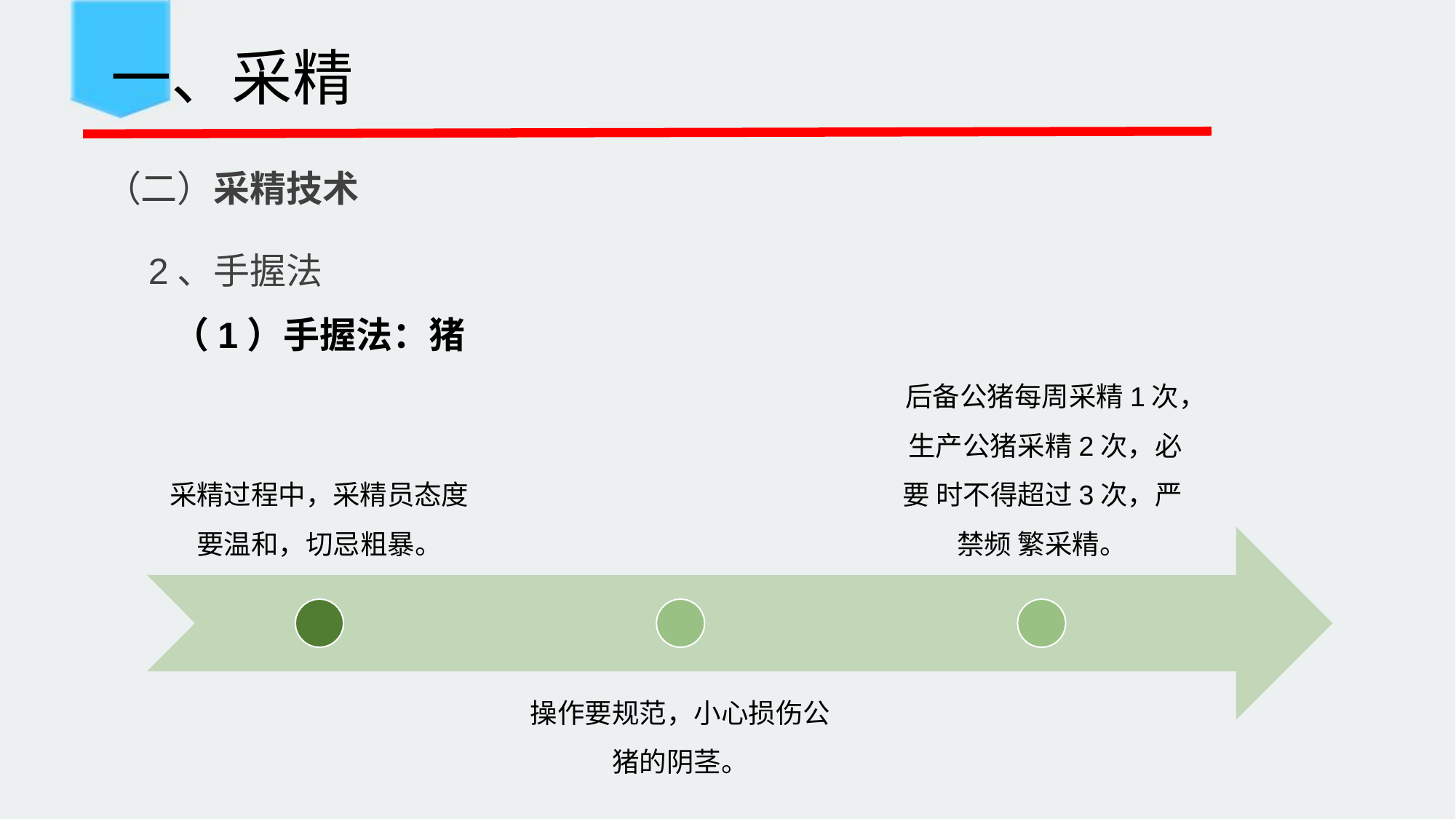

一、采精
  （二）采精技术

2、手握法
（1）手握法：猪
后备公猪每周采精1次， 生产公猪采精2次，必要 时不得超过3次，严禁频 繁采精。
采精过程中，采精员态度
要温和，切忌粗暴。

操作要规范，小心损伤公 猪的阴茎。